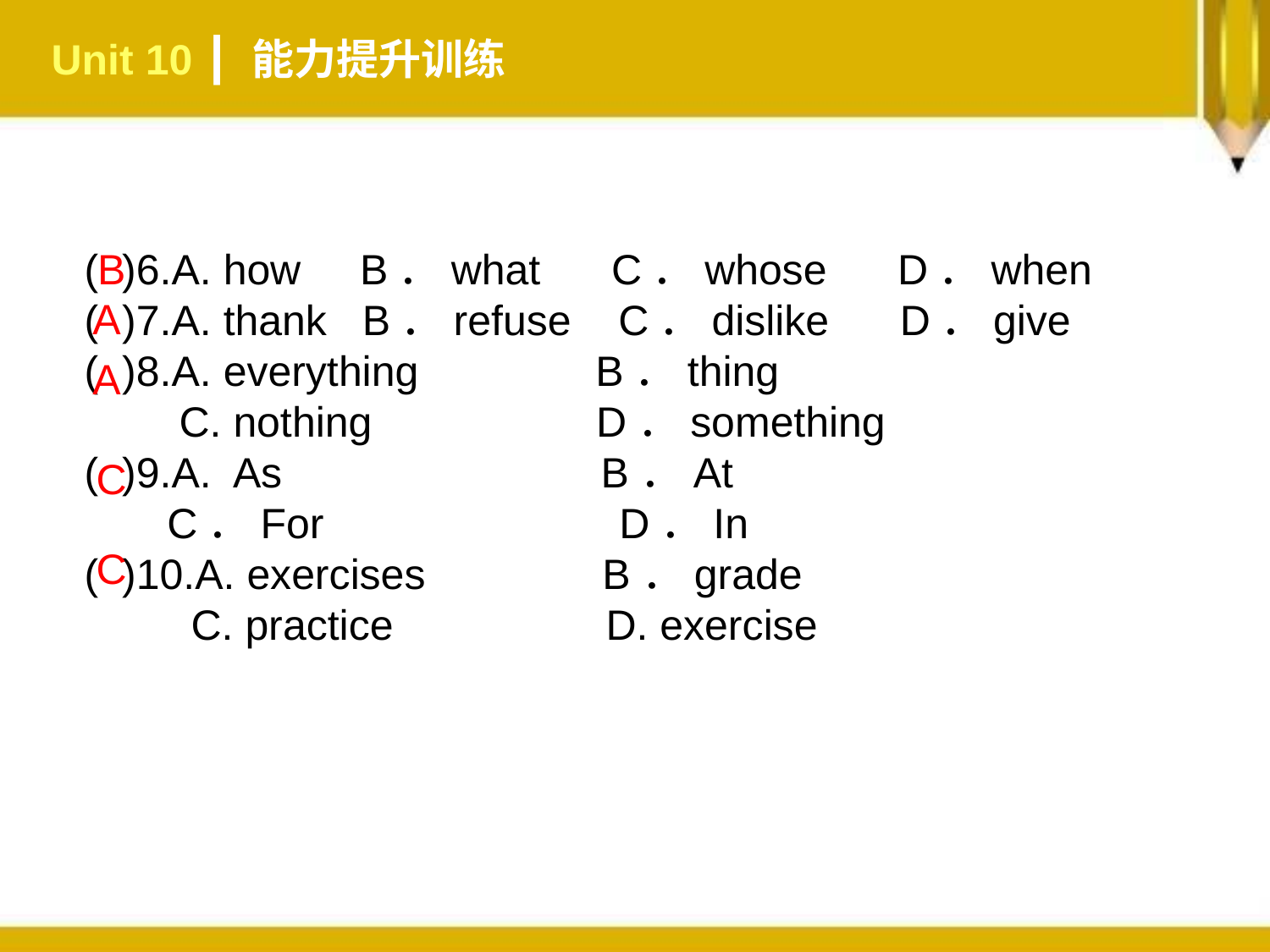

Unit 10 ┃ 能力提升训练
(  )6.A. how     B．what      C．whose      D．when
(  )7.A. thank   B．refuse    C．dislike      D．give
(  )8.A. everything               B．thing
        C. nothing                   D．something
(  )9.A.  As                           B．At
       C．For                         D．In
(  )10.A. exercises               B．grade
         C. practice                  D. exercise
B
 A
 A
C
C